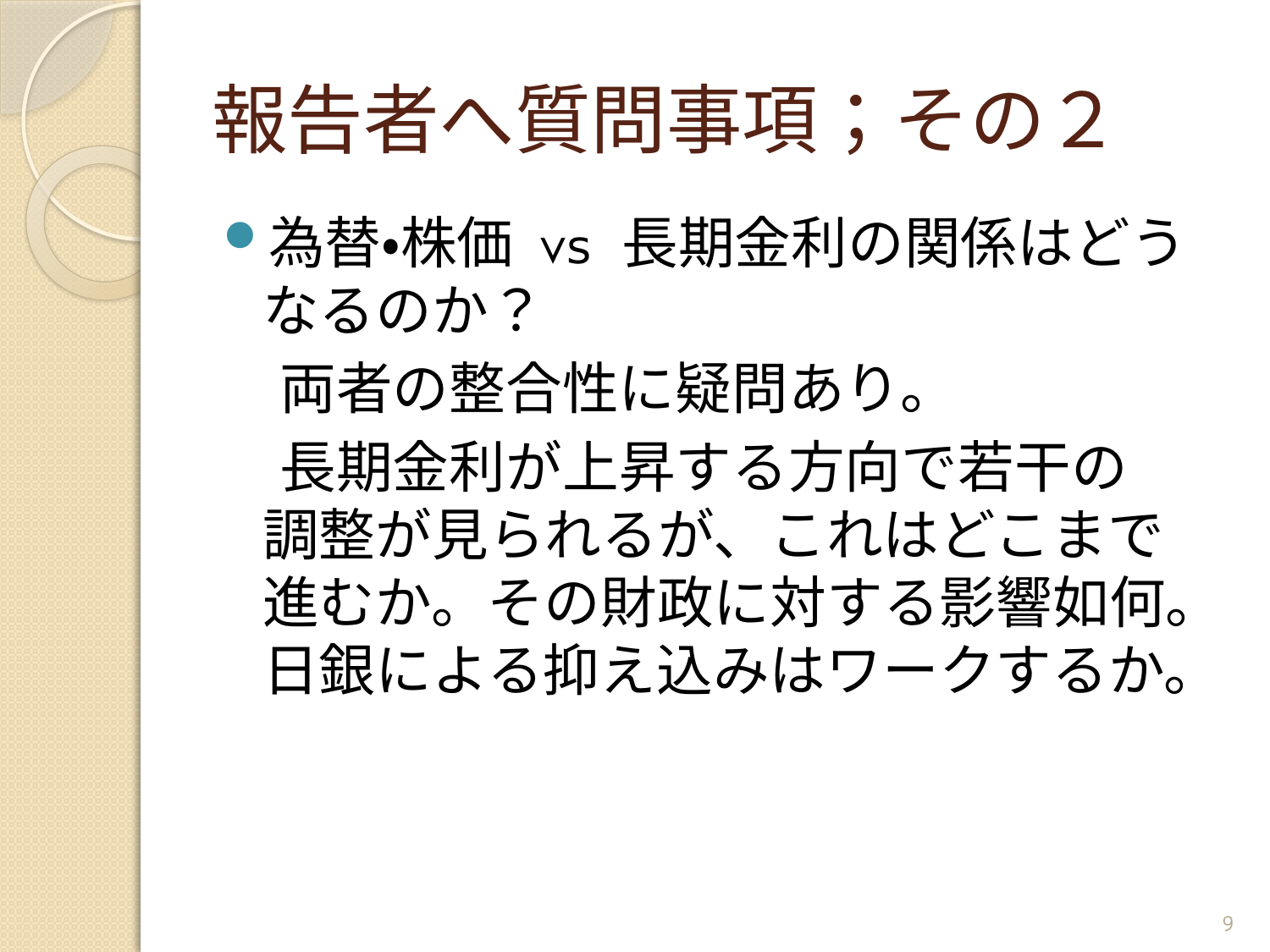

# 報告者へ質問事項；その２
為替・株価 vs 長期金利の関係はどうなるのか？
　両者の整合性に疑問あり。
　長期金利が上昇する方向で若干の　調整が見られるが、これはどこまで　進むか。その財政に対する影響如何。日銀による抑え込みはワークするか。
9